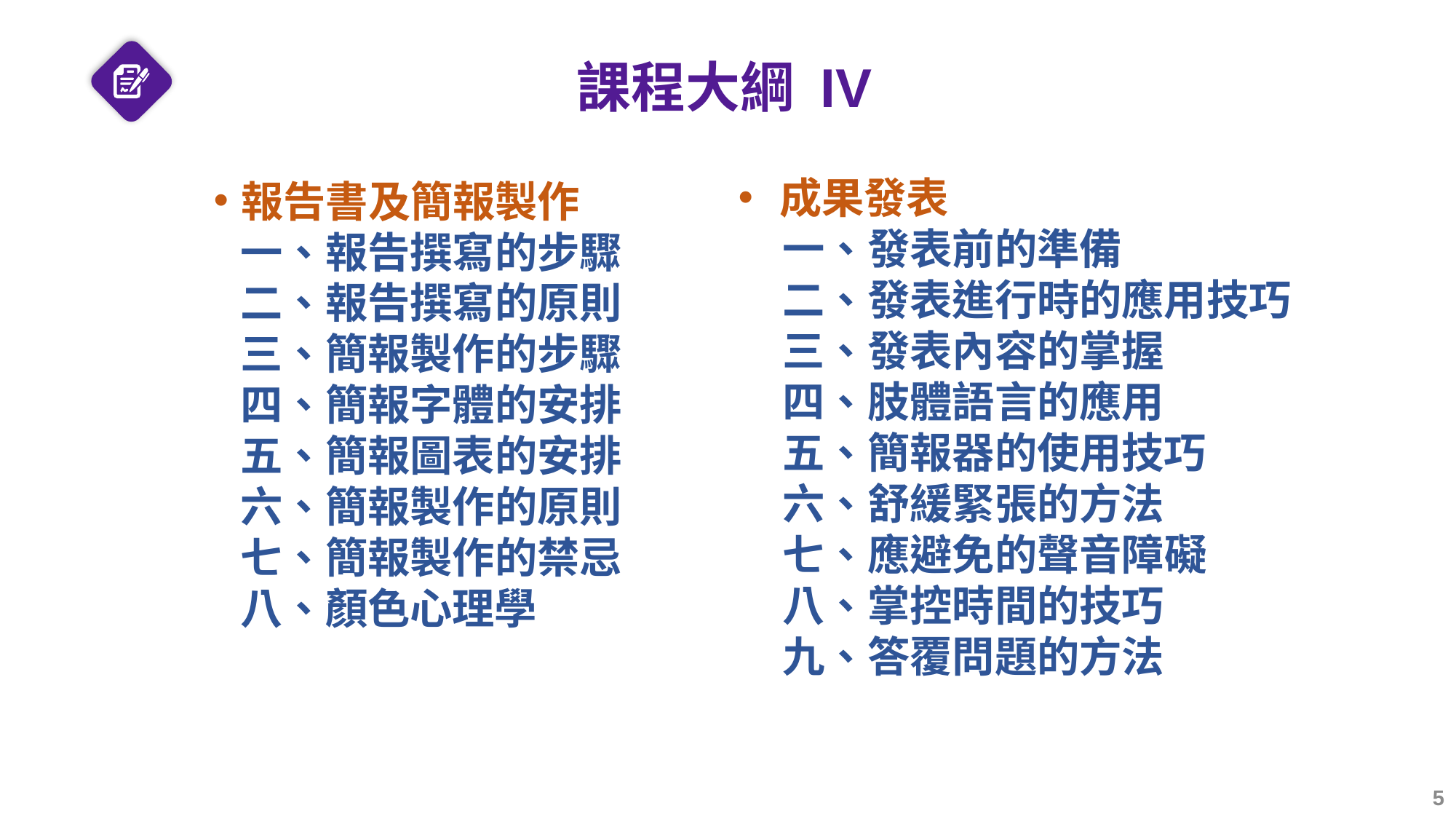

# 課程大綱 IV
成果發表
一、發表前的準備
二、發表進行時的應用技巧
三、發表內容的掌握
四、肢體語言的應用
五、簡報器的使用技巧
六、舒緩緊張的方法
七、應避免的聲音障礙
八、掌控時間的技巧
九、答覆問題的方法
報告書及簡報製作
一、報告撰寫的步驟
二、報告撰寫的原則
三、簡報製作的步驟
四、簡報字體的安排
五、簡報圖表的安排
六、簡報製作的原則
七、簡報製作的禁忌
八、顏色心理學
5